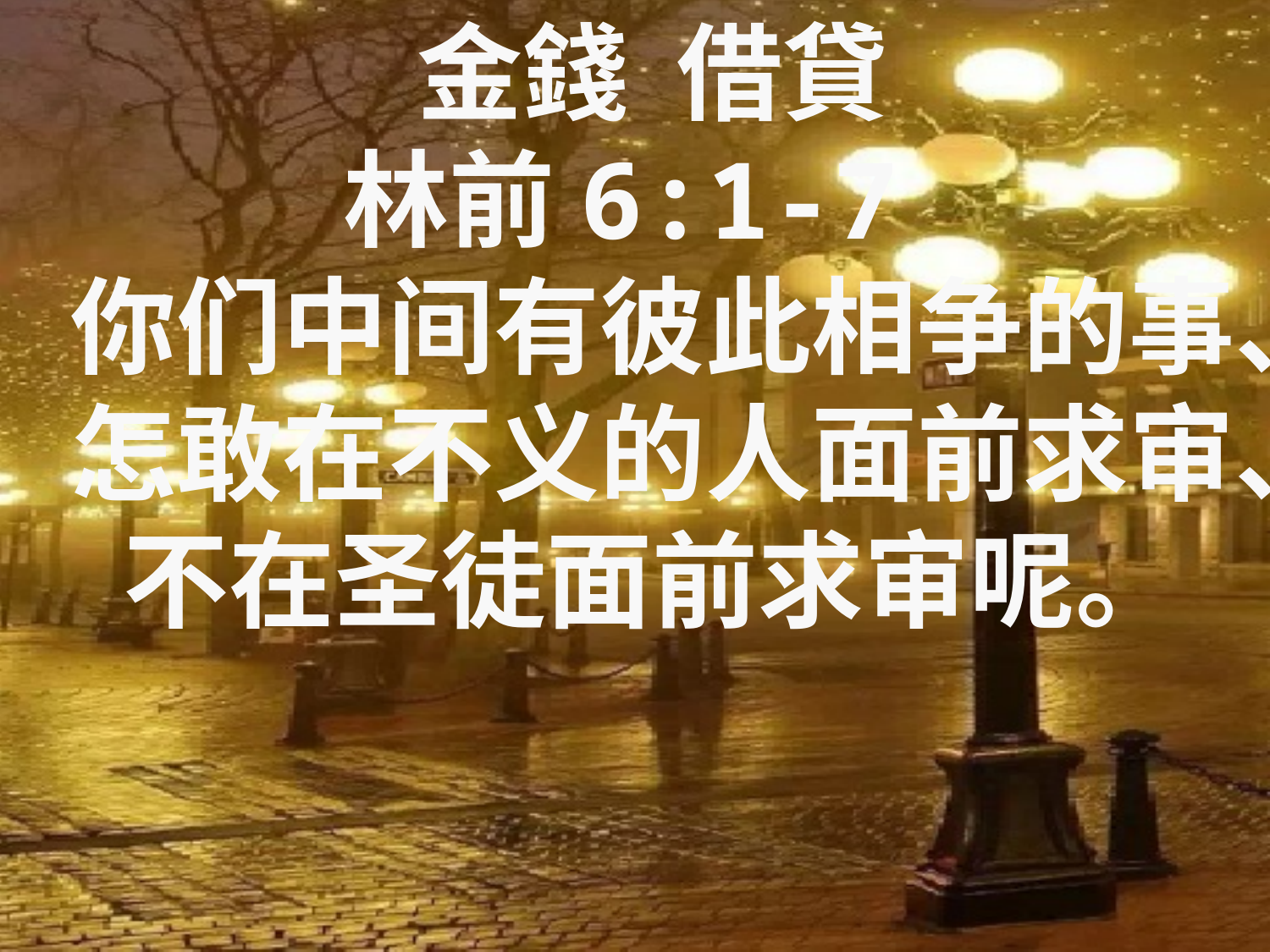

金錢  借貸
林前6:1-7
你们中间有彼此相争的事、怎敢在不义的人面前求审、不在圣徒面前求审呢。